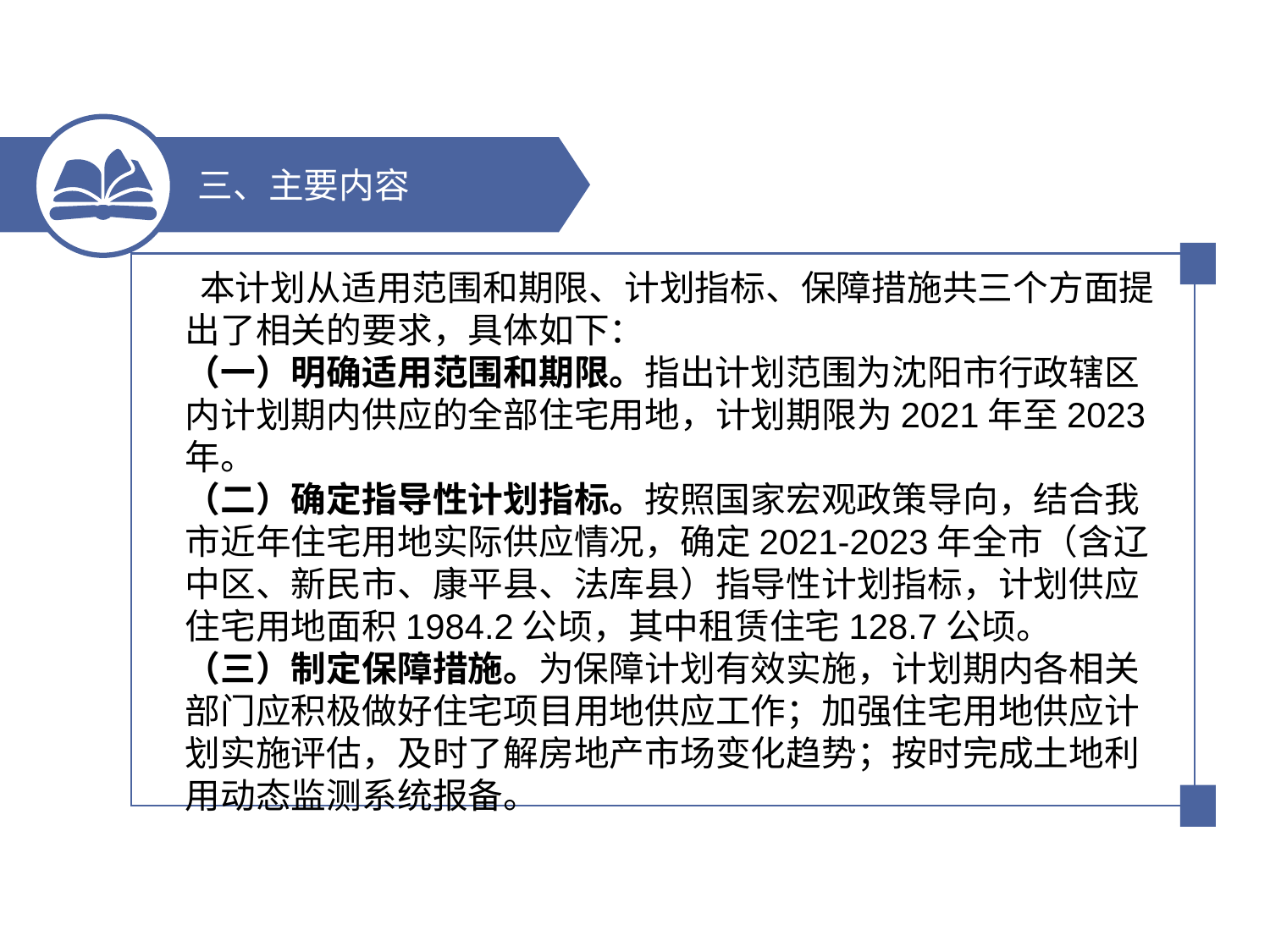

三、主要内容

 本计划从适用范围和期限、计划指标、保障措施共三个方面提出了相关的要求，具体如下：
（一）明确适用范围和期限。指出计划范围为沈阳市行政辖区内计划期内供应的全部住宅用地，计划期限为2021年至2023年。
（二）确定指导性计划指标。按照国家宏观政策导向，结合我市近年住宅用地实际供应情况，确定2021-2023年全市（含辽中区、新民市、康平县、法库县）指导性计划指标，计划供应住宅用地面积1984.2公顷，其中租赁住宅128.7公顷。
（三）制定保障措施。为保障计划有效实施，计划期内各相关部门应积极做好住宅项目用地供应工作；加强住宅用地供应计划实施评估，及时了解房地产市场变化趋势；按时完成土地利用动态监测系统报备。